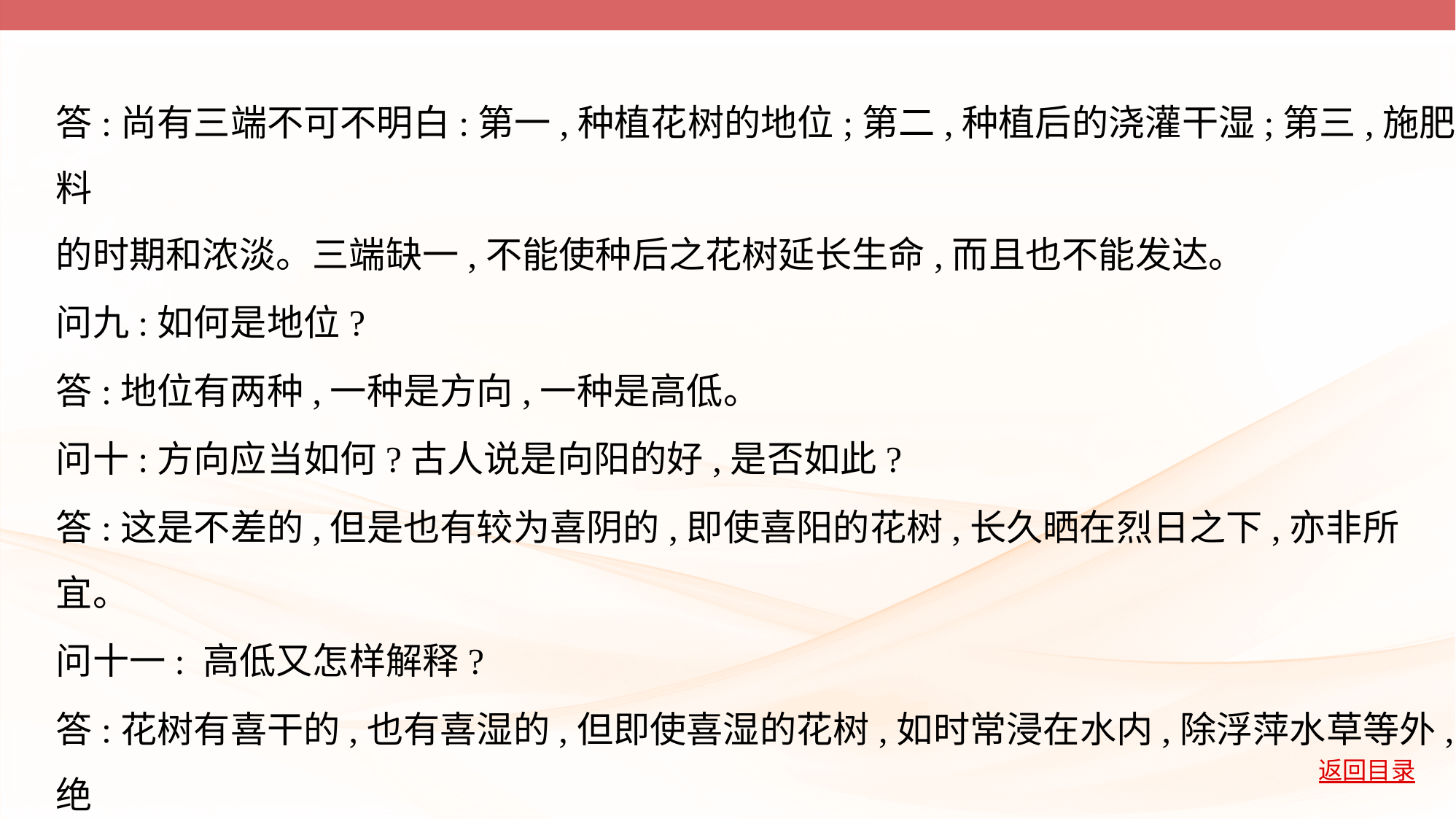

答:尚有三端不可不明白:第一,种植花树的地位;第二,种植后的浇灌干湿;第三,施肥料
的时期和浓淡。三端缺一,不能使种后之花树延长生命,而且也不能发达。
问九:如何是地位?
答:地位有两种,一种是方向,一种是高低。
问十:方向应当如何?古人说是向阳的好,是否如此?
答:这是不差的,但是也有较为喜阴的,即使喜阳的花树,长久晒在烈日之下,亦非所宜。
问十一: 高低又怎样解释?
答:花树有喜干的,也有喜湿的,但即使喜湿的花树,如时常浸在水内,除浮萍水草等外,绝
不能耐。所以种植花树之地,必较平地为高,使大雨之后,无积水之患。